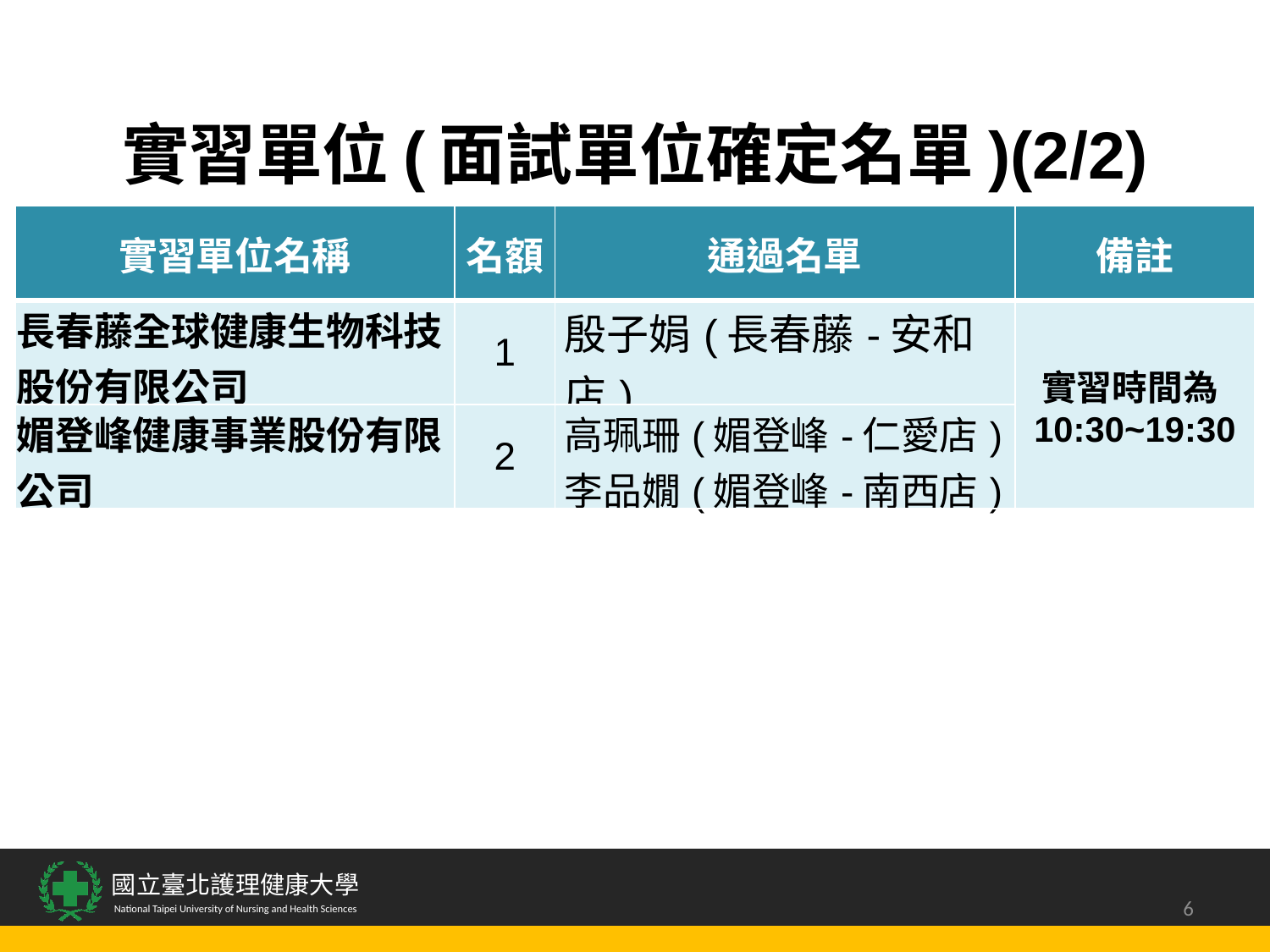

# 實習單位(面試單位確定名單)(2/2)
| 實習單位名稱 | 名額 | 通過名單 | 備註 |
| --- | --- | --- | --- |
| 長春藤全球健康生物科技股份有限公司 | 1 | 殷子娟(長春藤-安和店) | 實習時間為10:30~19:30 |
| 媚登峰健康事業股份有限公司 | 2 | 高珮珊(媚登峰-仁愛店) 李品嫺(媚登峰-南西店) |  |

6